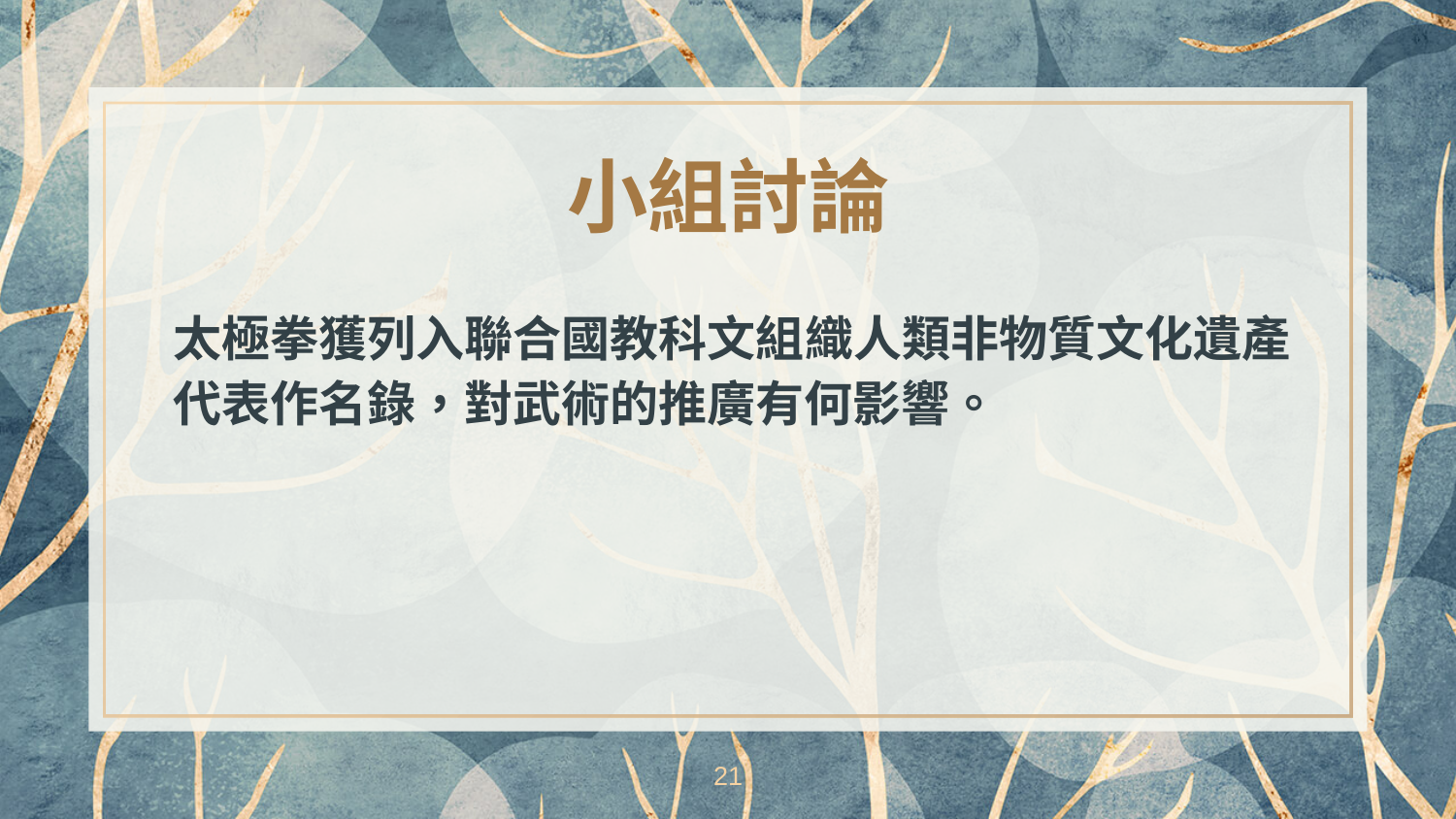

小組討論

太極拳獲列入聯合國教科文組織人類非物質文化遺產代表作名錄，對武術的推廣有何影響。
21